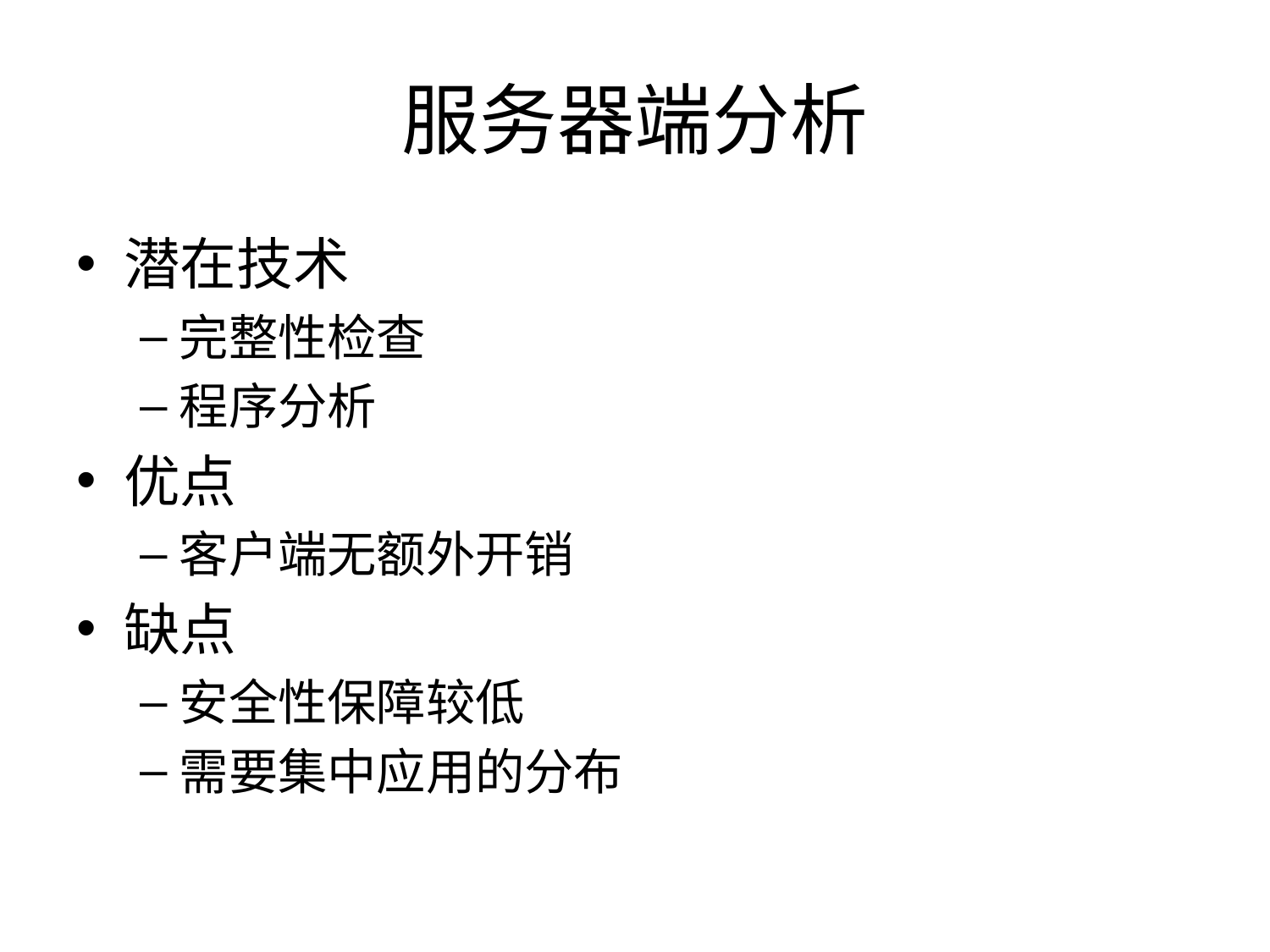

# 服务器端分析
潜在技术
完整性检查
程序分析
优点
客户端无额外开销
缺点
安全性保障较低
需要集中应用的分布